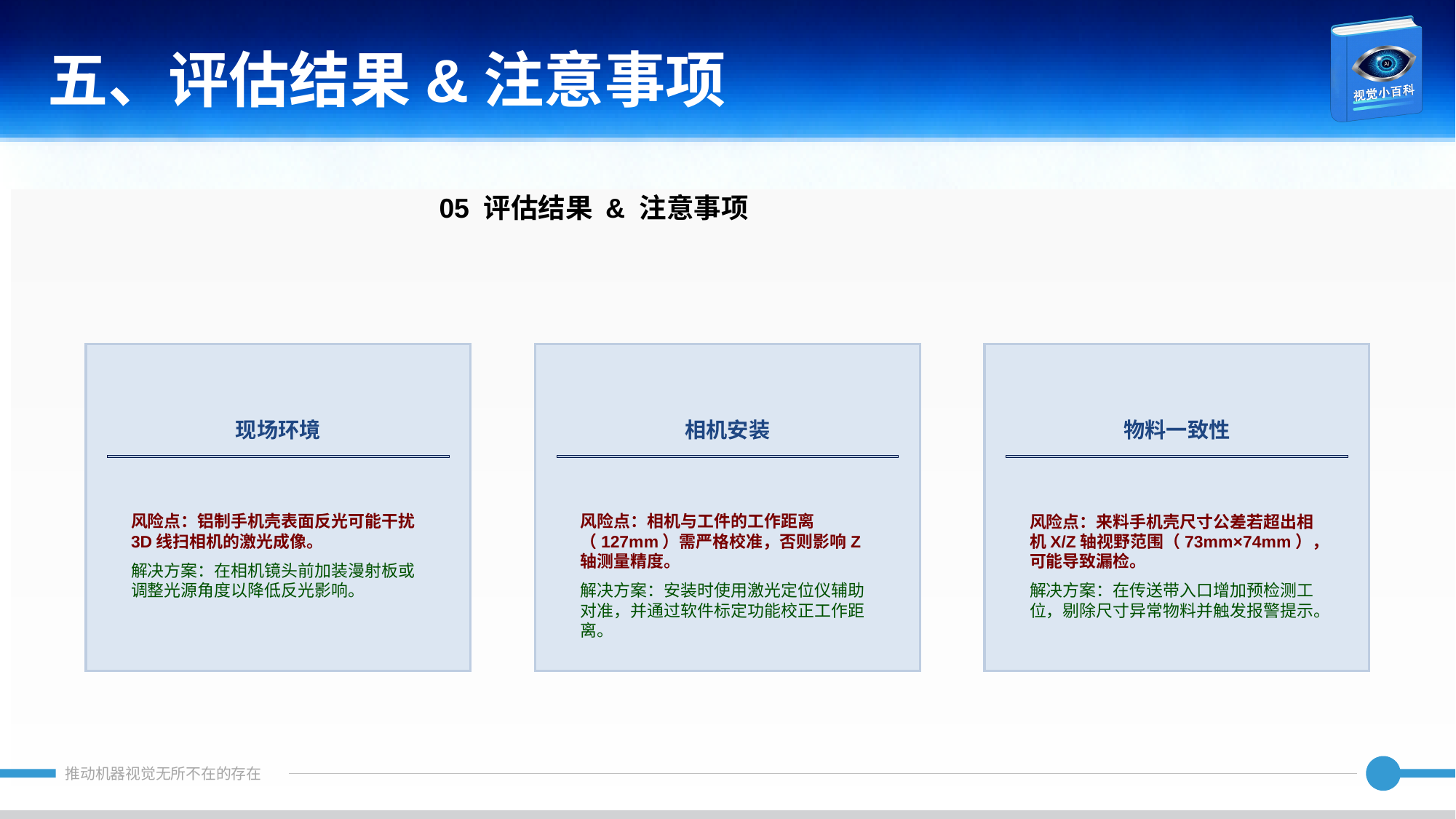

五、评估结果&注意事项

05 评估结果 & 注意事项

现场环境

相机安装

物料一致性

风险点：铝制手机壳表面反光可能干扰3D线扫相机的激光成像。
解决方案：在相机镜头前加装漫射板或调整光源角度以降低反光影响。

风险点：相机与工件的工作距离（127mm）需严格校准，否则影响Z轴测量精度。
解决方案：安装时使用激光定位仪辅助对准，并通过软件标定功能校正工作距离。

风险点：来料手机壳尺寸公差若超出相机X/Z轴视野范围（73mm×74mm），可能导致漏检。
解决方案：在传送带入口增加预检测工位，剔除尺寸异常物料并触发报警提示。
10